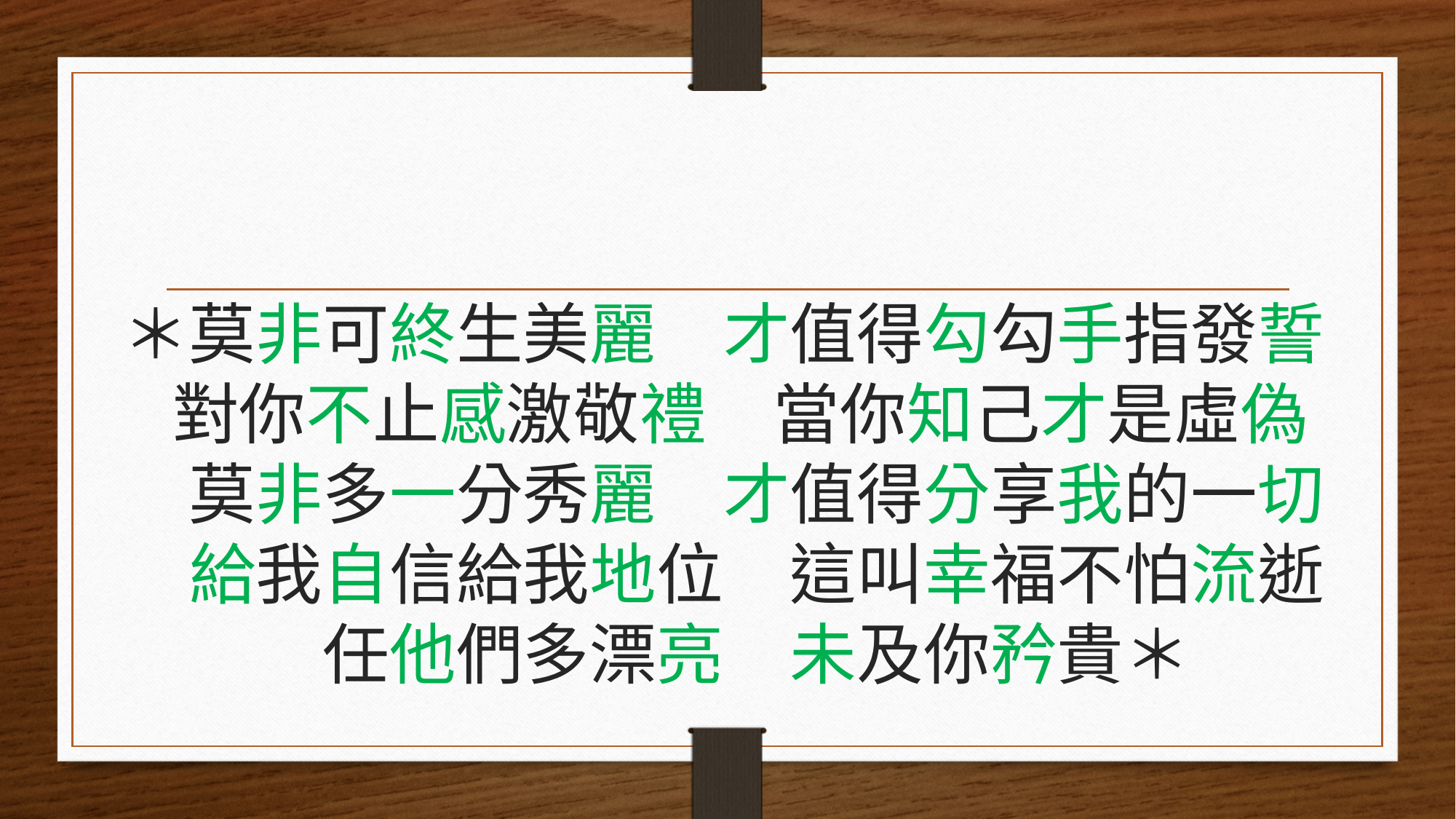

# ＊莫非可終生美麗　才值得勾勾手指發誓 　對你不止感激敬禮　當你知己才是虛偽  　莫非多一分秀麗　才值得分享我的一切 　給我自信給我地位　這叫幸福不怕流逝 　任他們多漂亮　未及你矜貴＊